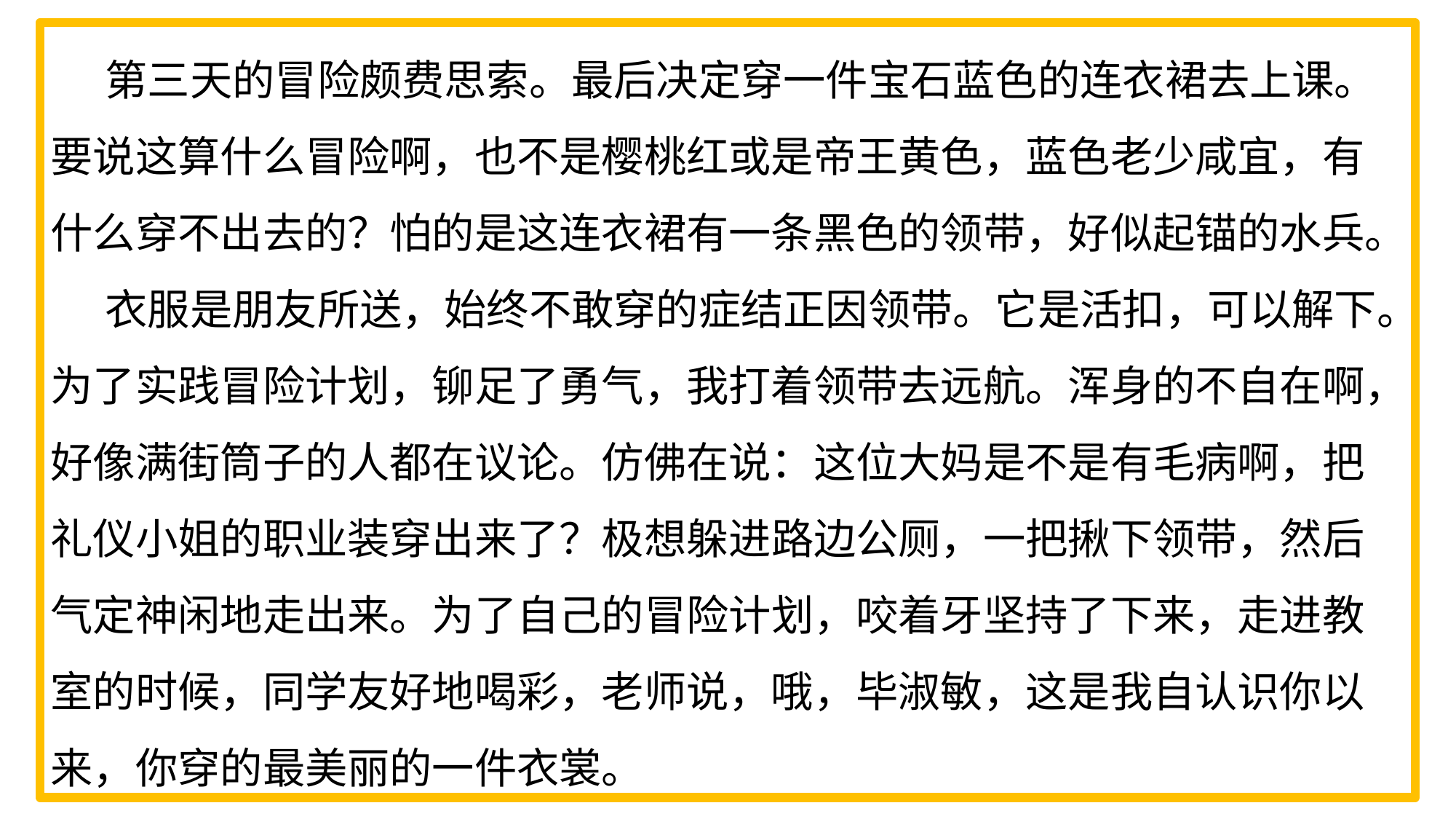

第三天的冒险颇费思索。最后决定穿一件宝石蓝色的连衣裙去上课。要说这算什么冒险啊，也不是樱桃红或是帝王黄色，蓝色老少咸宜，有什么穿不出去的？怕的是这连衣裙有一条黑色的领带，好似起锚的水兵。
衣服是朋友所送，始终不敢穿的症结正因领带。它是活扣，可以解下。为了实践冒险计划，铆足了勇气，我打着领带去远航。浑身的不自在啊，好像满街筒子的人都在议论。仿佛在说：这位大妈是不是有毛病啊，把礼仪小姐的职业装穿出来了？极想躲进路边公厕，一把揪下领带，然后气定神闲地走出来。为了自己的冒险计划，咬着牙坚持了下来，走进教室的时候，同学友好地喝彩，老师说，哦，毕淑敏，这是我自认识你以来，你穿的最美丽的一件衣裳。